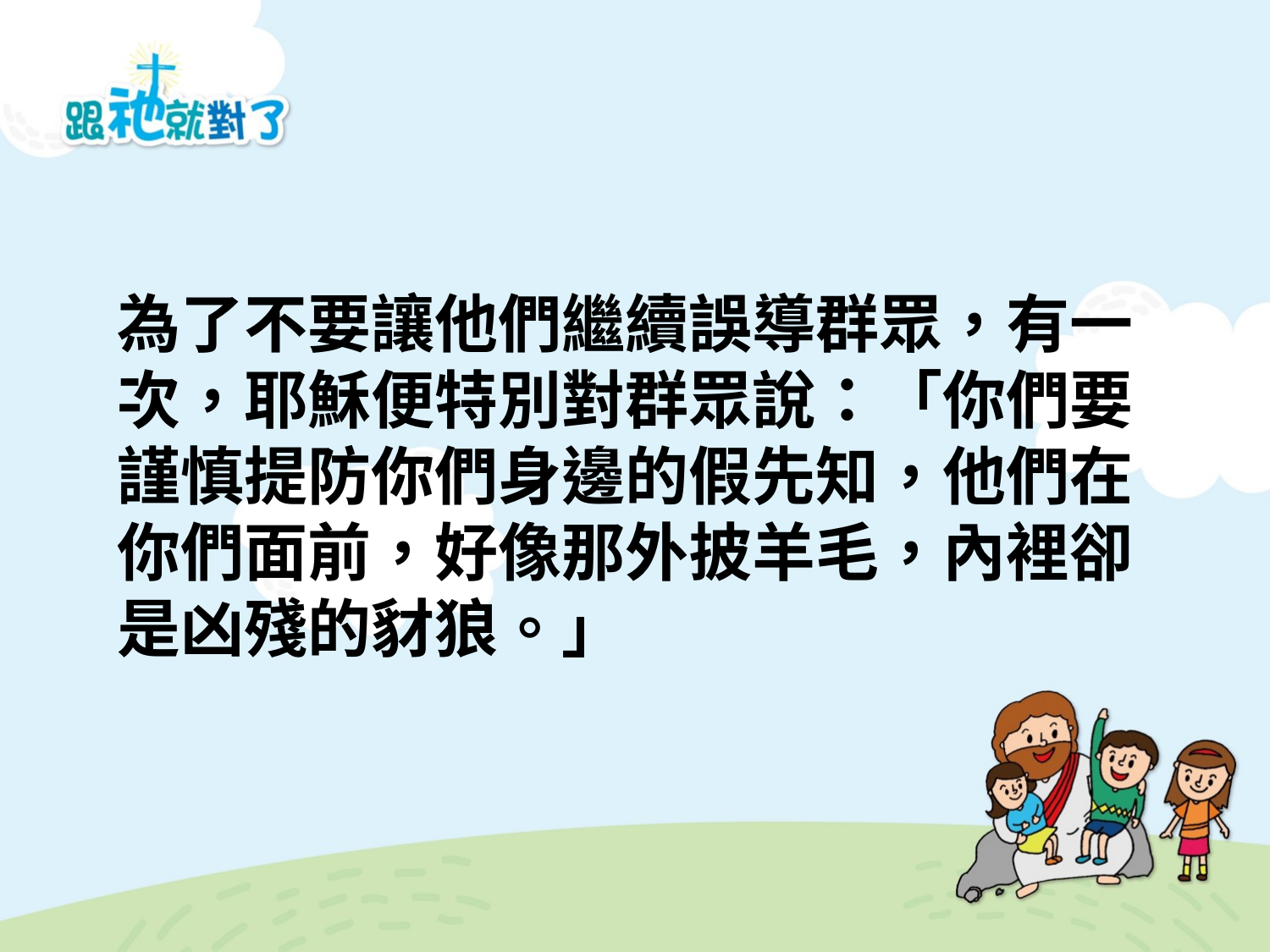

為了不要讓他們繼續誤導群眾，有一次，耶穌便特別對群眾說：「你們要謹慎提防你們身邊的假先知，他們在你們面前，好像那外披羊毛，內裡卻是凶殘的豺狼。」